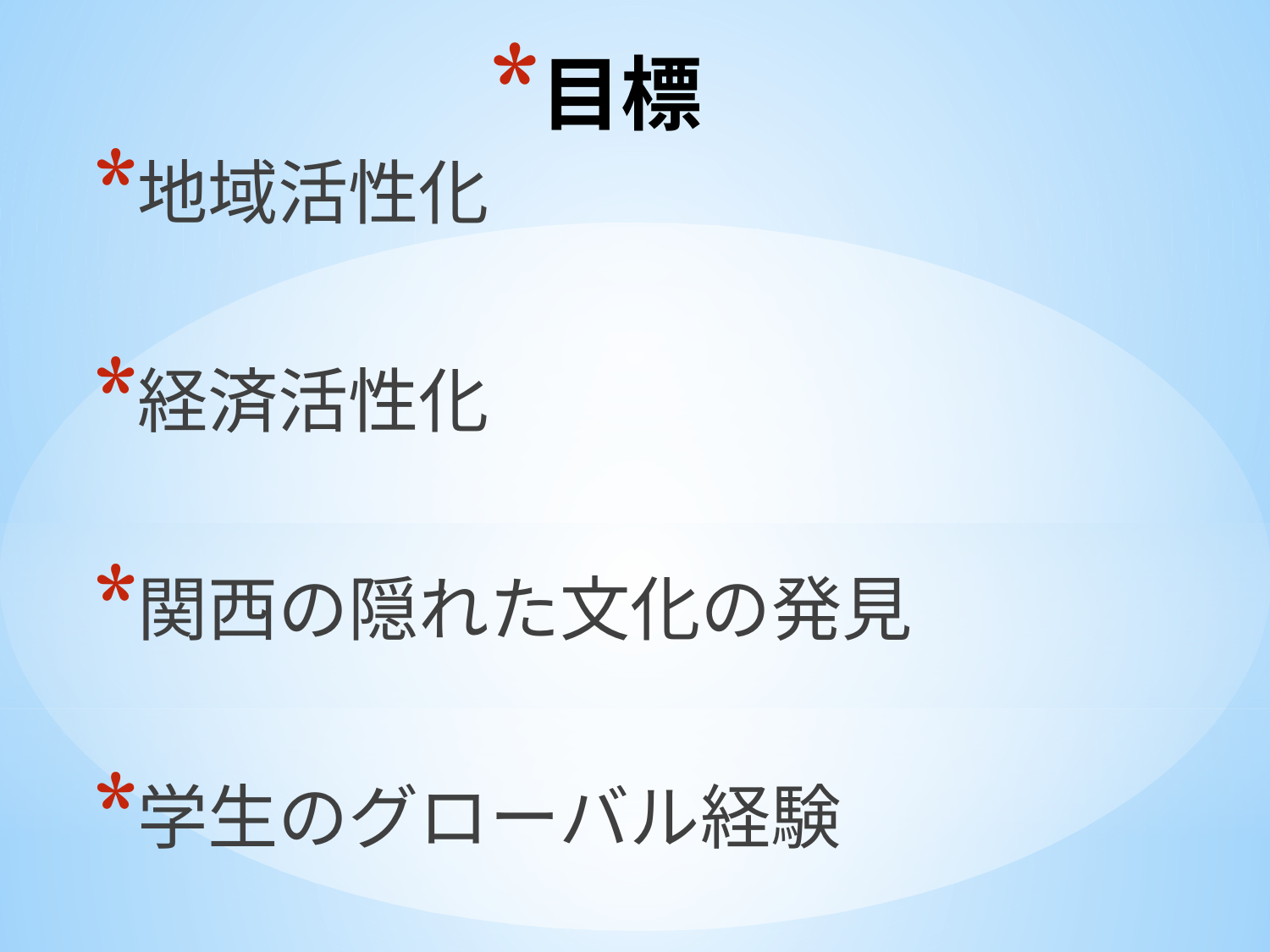

# 目標
地域活性化

経済活性化

関西の隠れた文化の発見

学生のグローバル経験